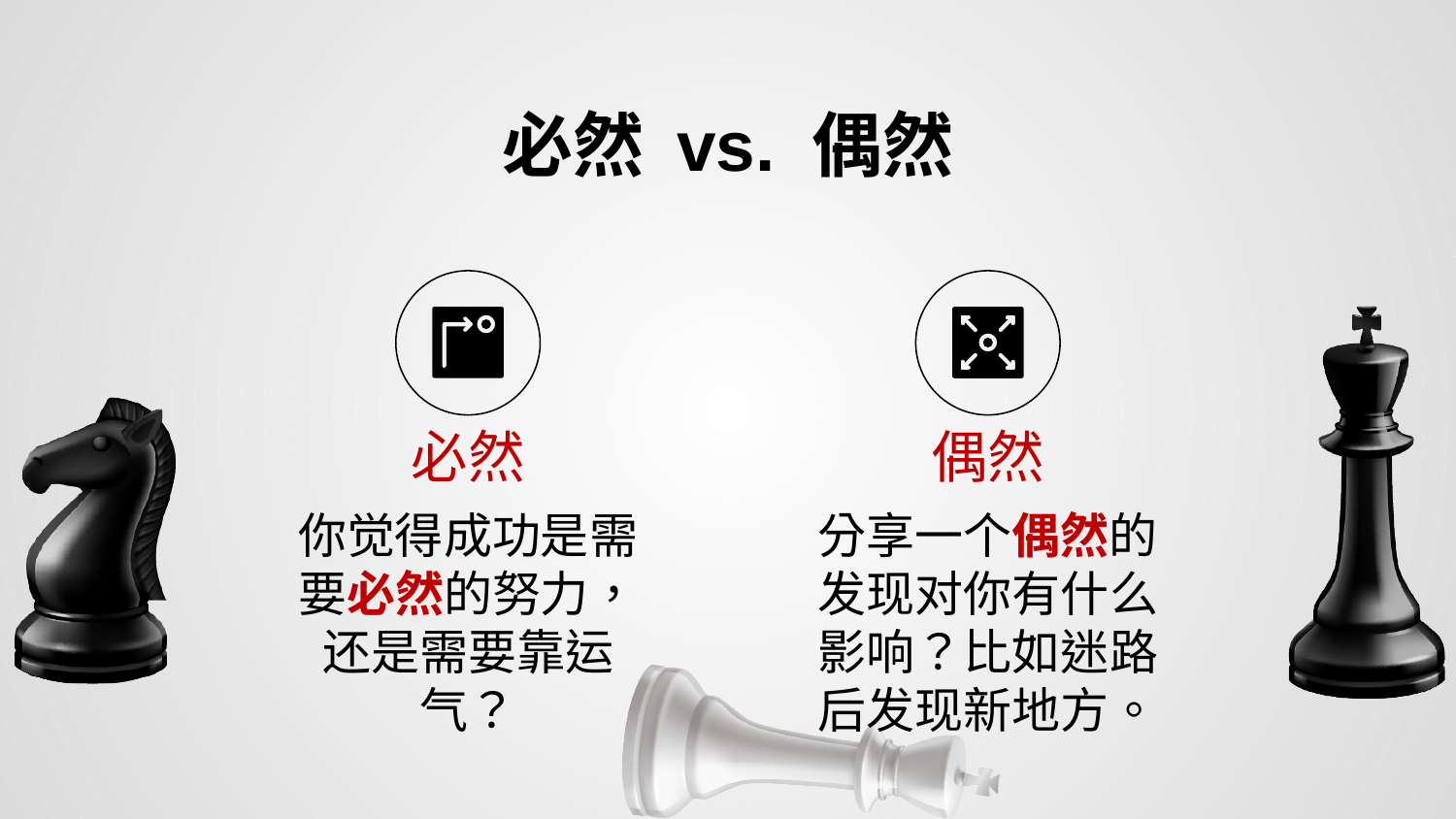

# 必然 vs. 偶然

必然
偶然
你觉得成功是需要必然的努力，还是需要靠运气？
分享一个偶然的发现对你有什么影响？比如迷路后发现新地方。